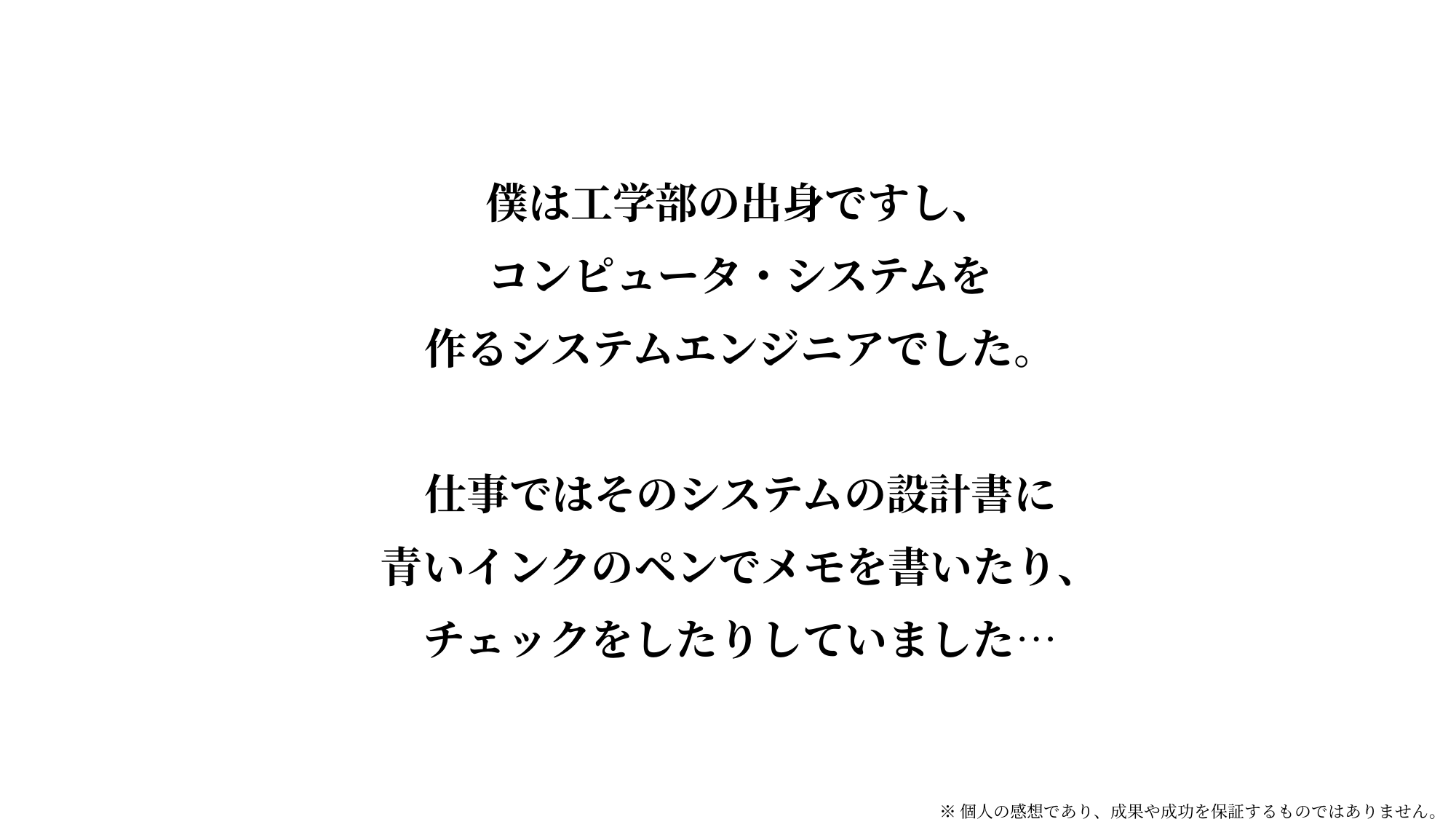

僕は工学部の出身ですし、
コンピュータ・システムを
作るシステムエンジニアでした。

仕事ではそのシステムの設計書に
青いインクのペンでメモを書いたり、
チェックをしたりしていました…
※個人の感想であり、成果や成功を保証するものではありません。